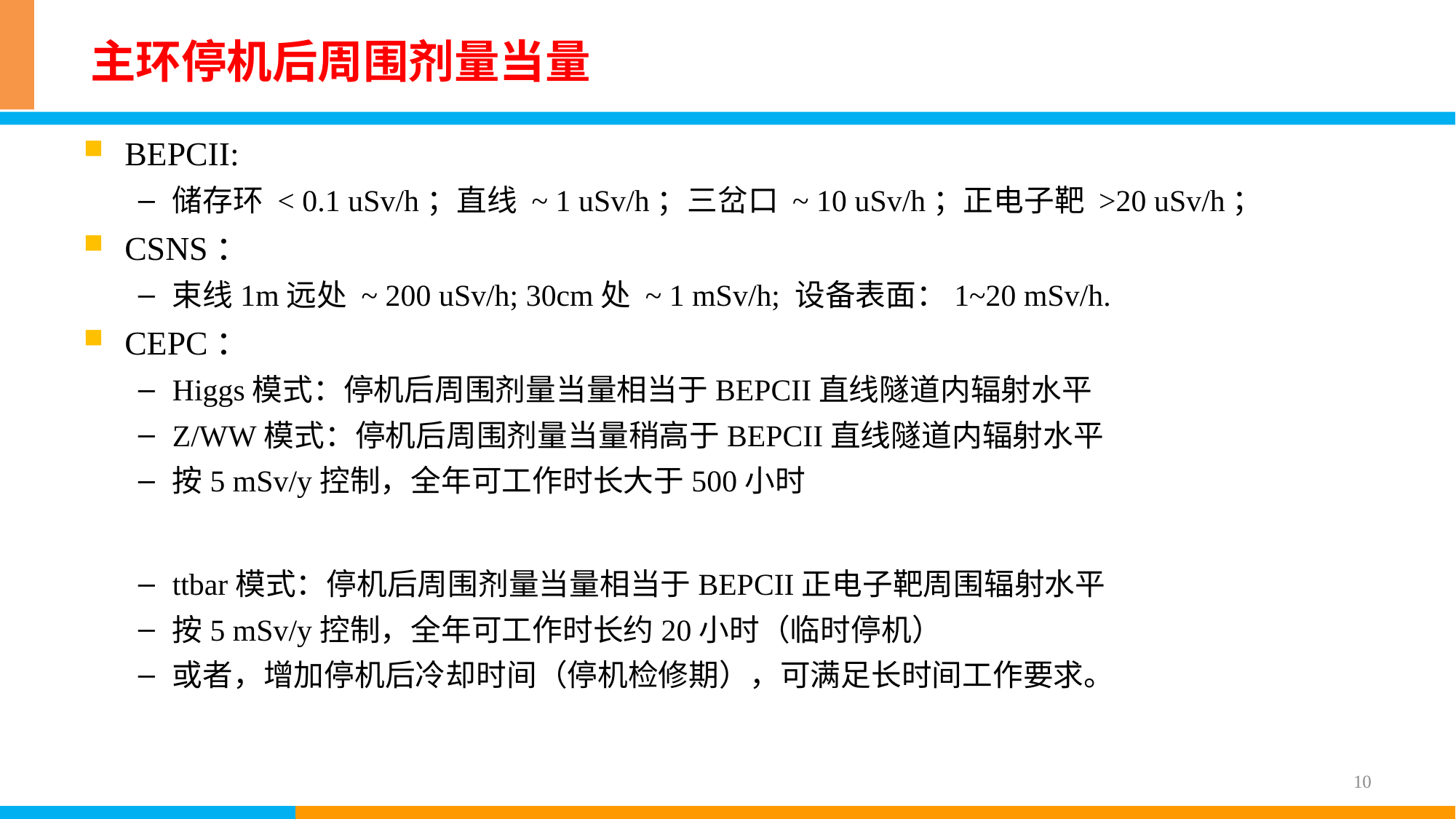

# 主环停机后周围剂量当量
BEPCII:
储存环 < 0.1 uSv/h；直线 ~ 1 uSv/h；三岔口 ~ 10 uSv/h；正电子靶 >20 uSv/h；
CSNS：
束线1m远处 ~ 200 uSv/h; 30cm处 ~ 1 mSv/h; 设备表面：1~20 mSv/h.
CEPC：
Higgs模式：停机后周围剂量当量相当于BEPCII直线隧道内辐射水平
Z/WW模式：停机后周围剂量当量稍高于BEPCII直线隧道内辐射水平
按5 mSv/y控制，全年可工作时长大于500小时

ttbar模式：停机后周围剂量当量相当于BEPCII正电子靶周围辐射水平
按5 mSv/y控制，全年可工作时长约20小时（临时停机）
或者，增加停机后冷却时间（停机检修期），可满足长时间工作要求。

10